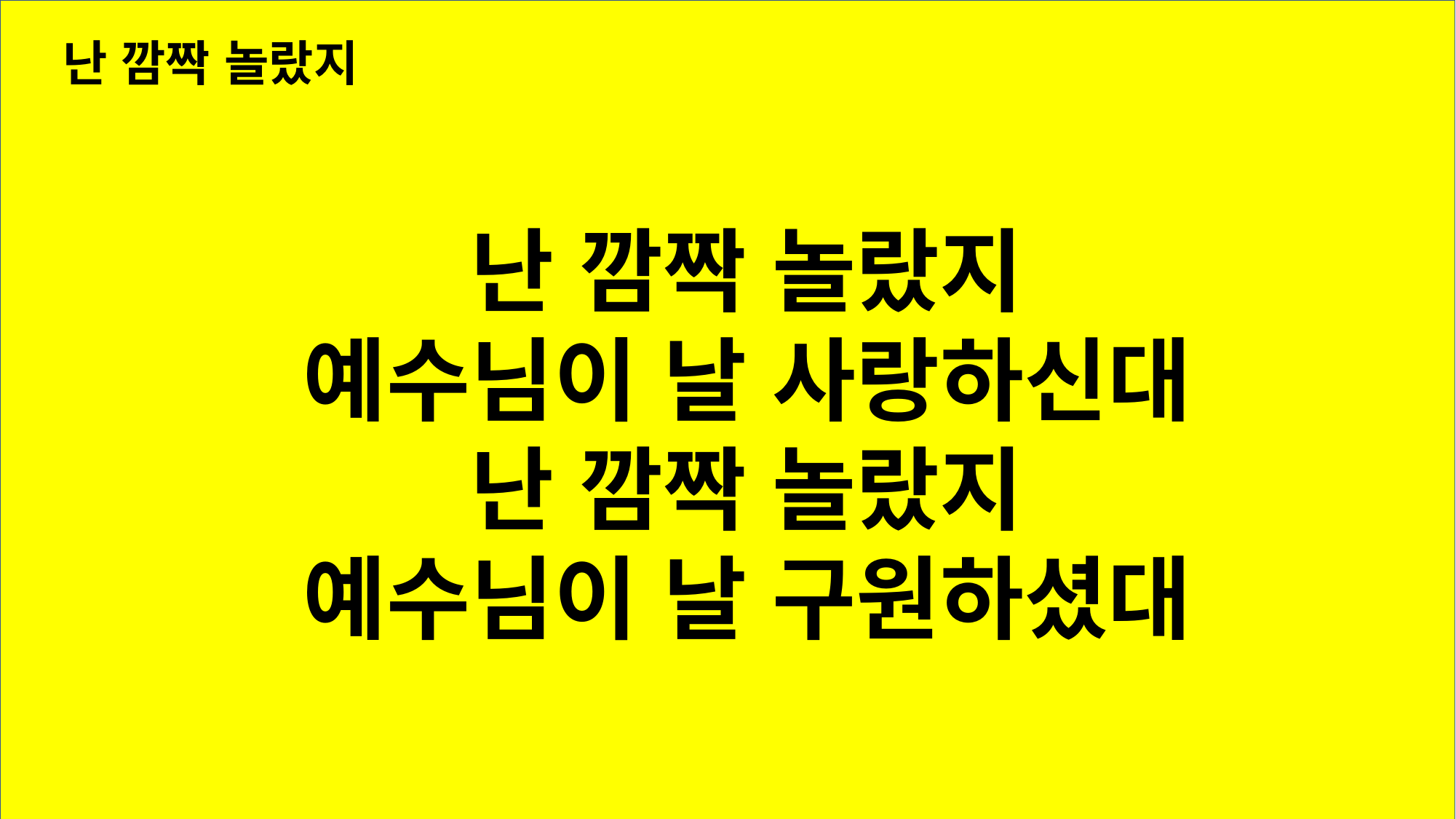

난 깜짝 놀랐지

난 깜짝 놀랐지
예수님이 날 사랑하신대
난 깜짝 놀랐지
예수님이 날 구원하셨대